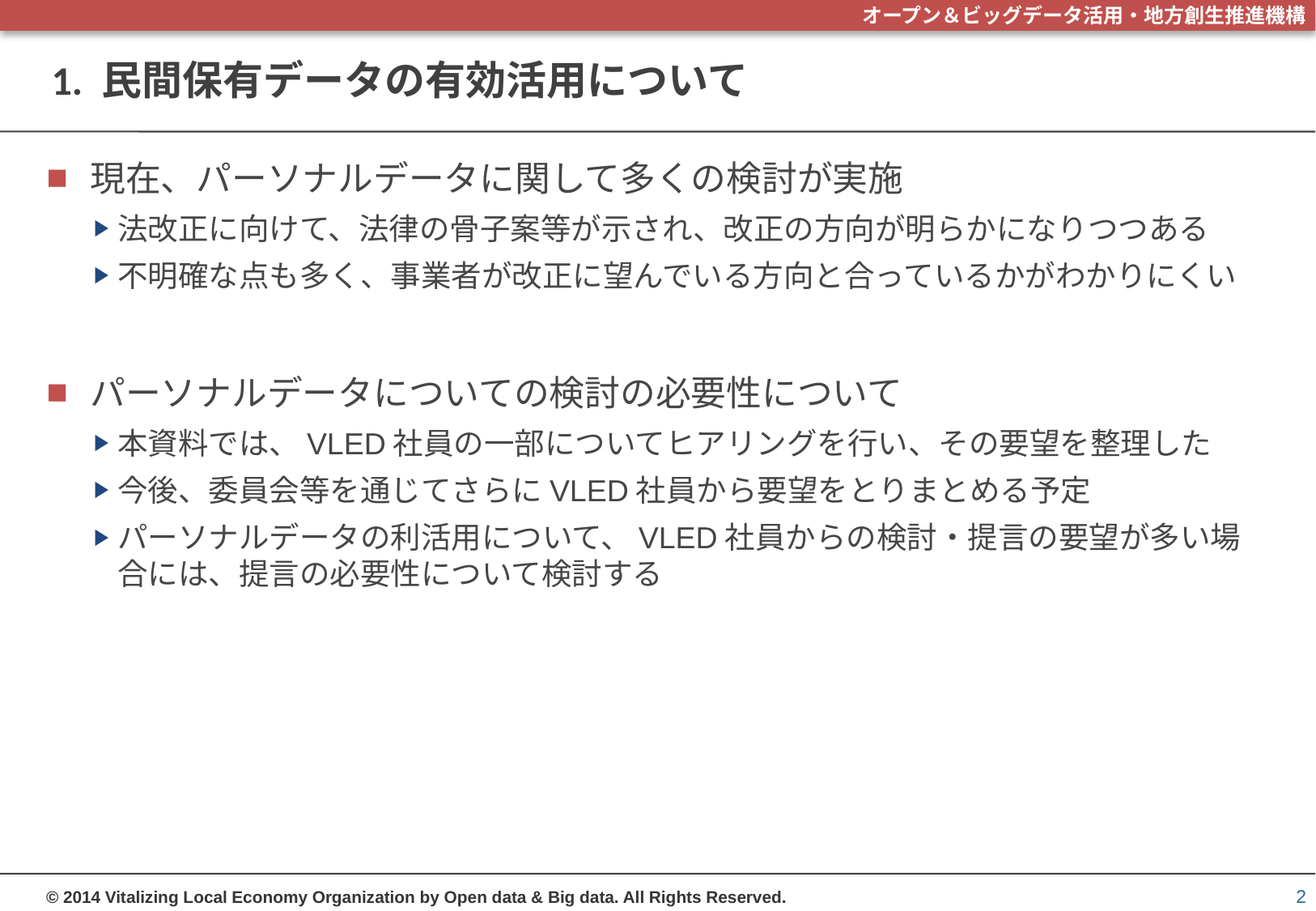

# 1. 民間保有データの有効活用について
現在、パーソナルデータに関して多くの検討が実施
法改正に向けて、法律の骨子案等が示され、改正の方向が明らかになりつつある
不明確な点も多く、事業者が改正に望んでいる方向と合っているかがわかりにくい

パーソナルデータについての検討の必要性について
本資料では、VLED社員の一部についてヒアリングを行い、その要望を整理した
今後、委員会等を通じてさらにVLED社員から要望をとりまとめる予定
パーソナルデータの利活用について、VLED社員からの検討・提言の要望が多い場合には、提言の必要性について検討する

2